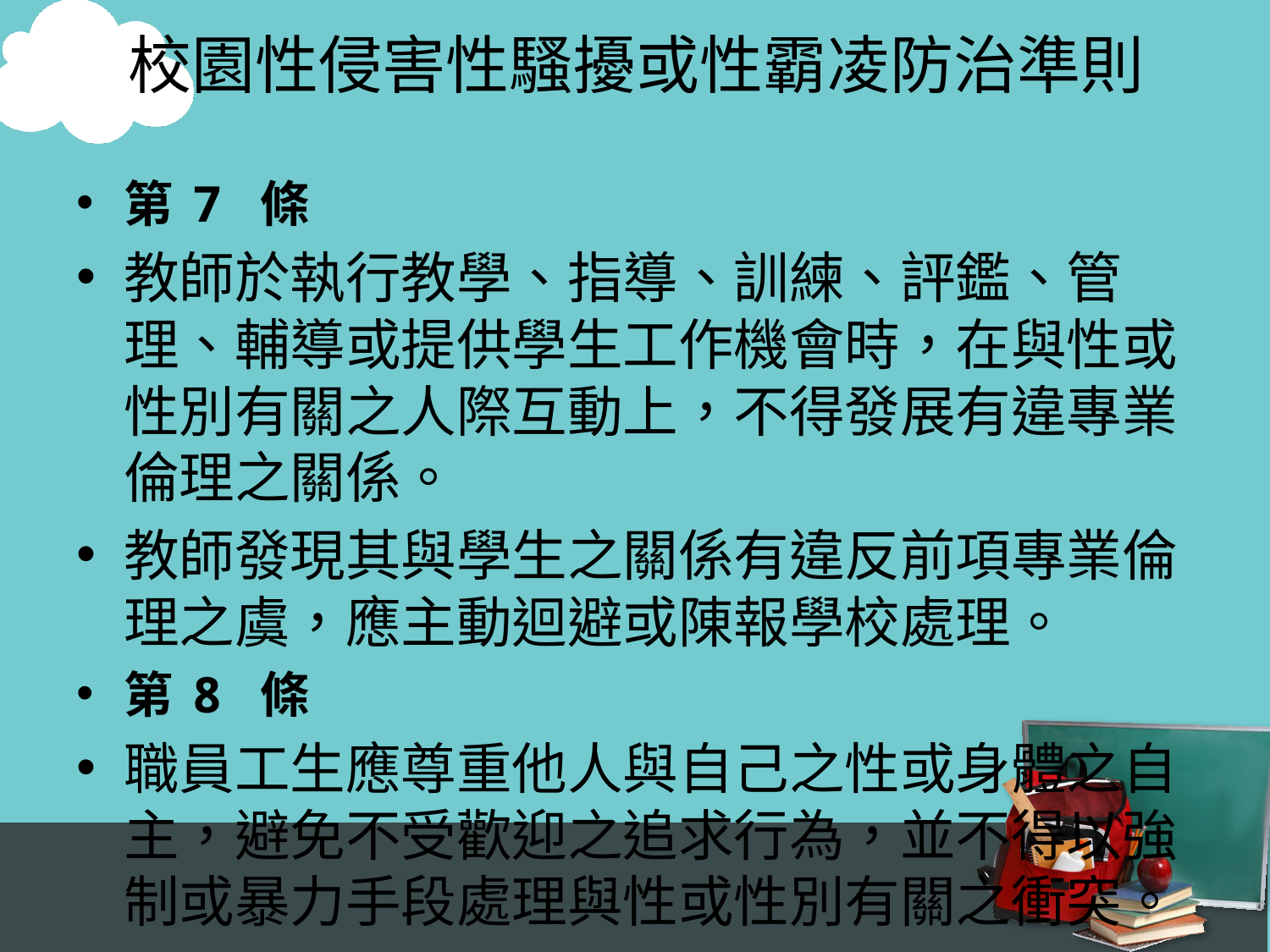

# 校園性侵害性騷擾或性霸凌防治準則
第 7 條
教師於執行教學、指導、訓練、評鑑、管理、輔導或提供學生工作機會時，在與性或性別有關之人際互動上，不得發展有違專業倫理之關係。
教師發現其與學生之關係有違反前項專業倫理之虞，應主動迴避或陳報學校處理。
第 8 條
職員工生應尊重他人與自己之性或身體之自主，避免不受歡迎之追求行為，並不得以強制或暴力手段處理與性或性別有關之衝突。